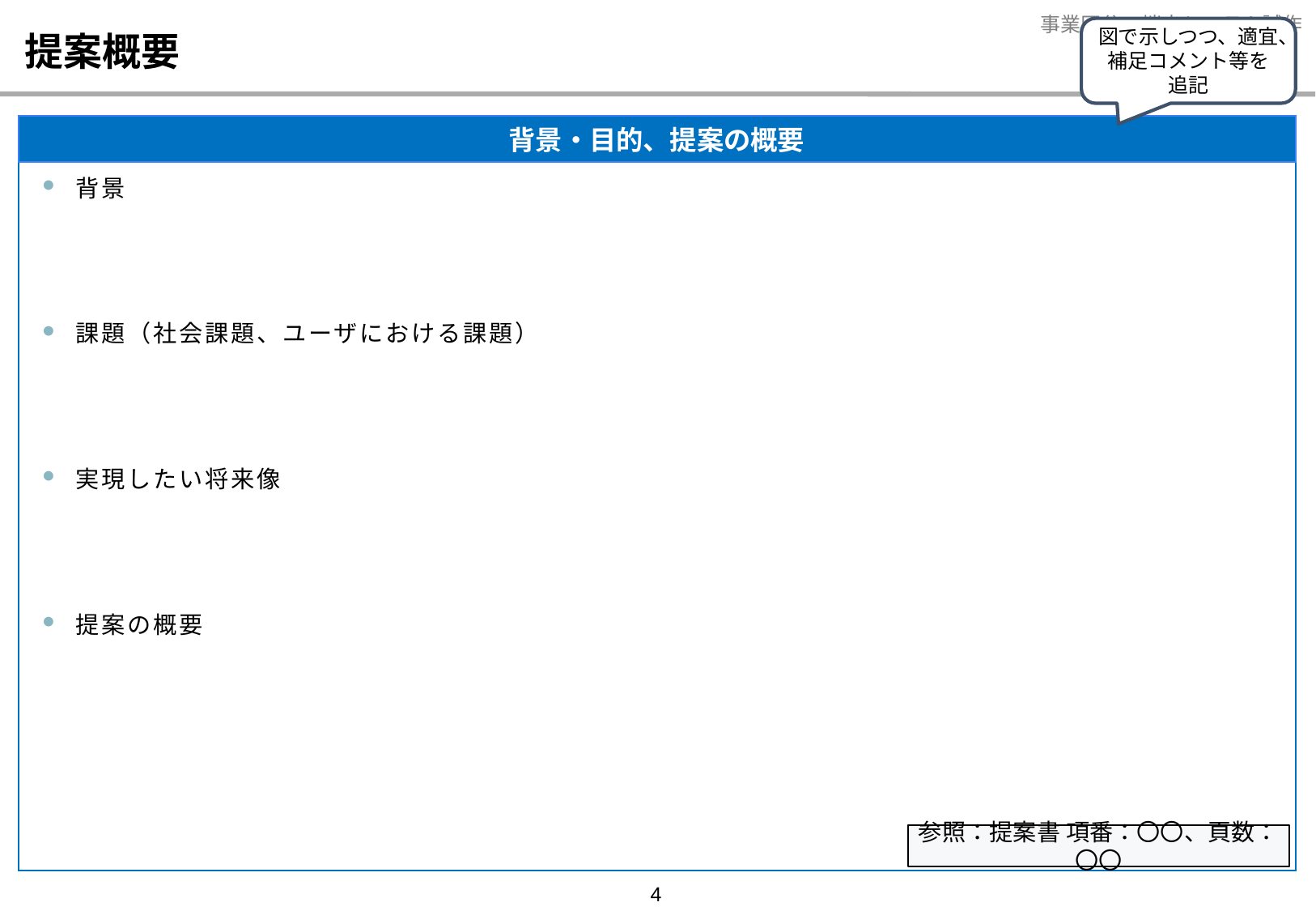

# 提案概要
図で示しつつ、適宜、
補足コメント等を追記
背景・目的、提案の概要
背景

課題（社会課題、ユーザにおける課題）

実現したい将来像

提案の概要

参照：提案書 項番：〇〇、頁数：〇〇